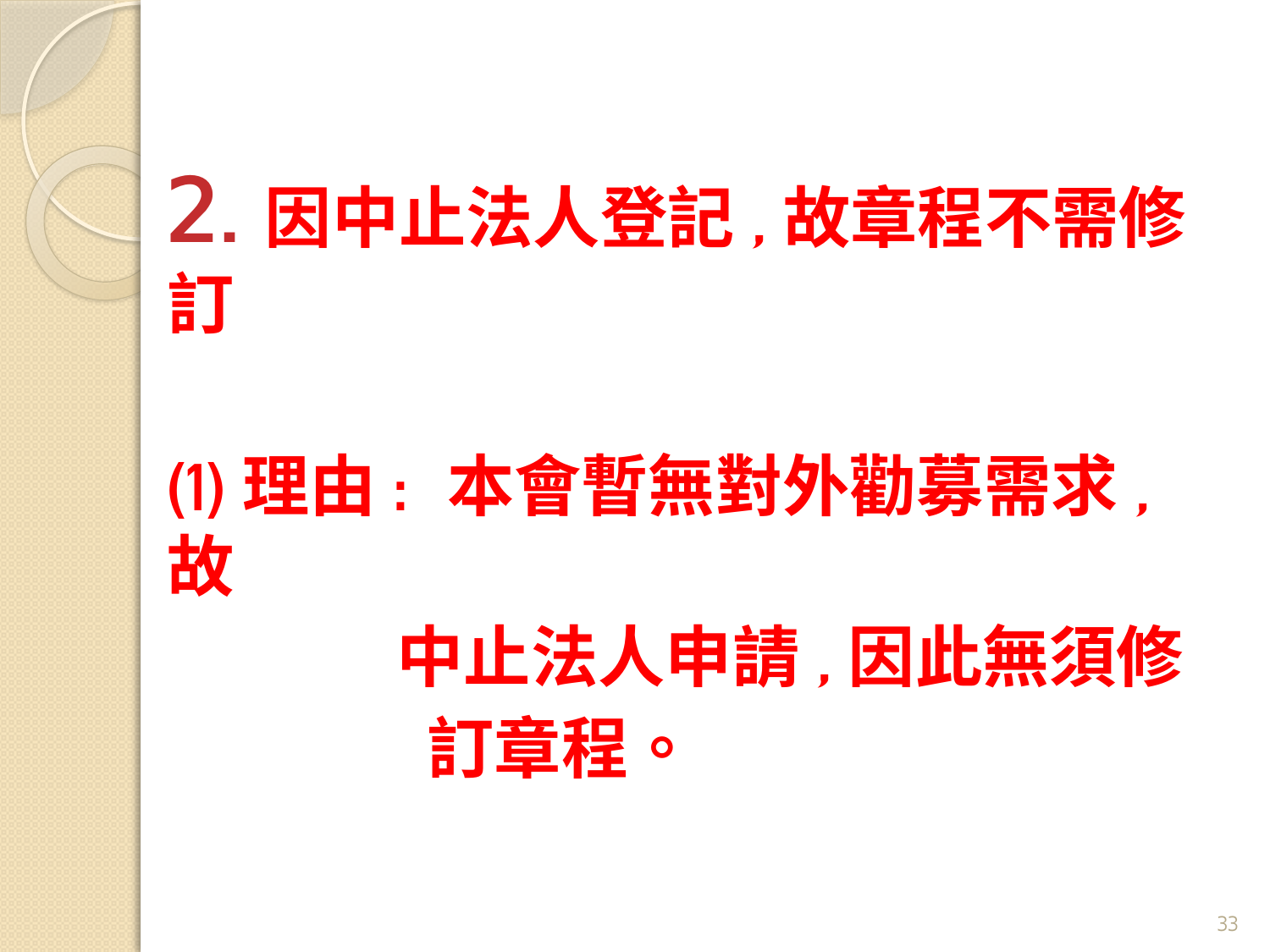

2.因中止法人登記,故章程不需修訂

(1)理由: 本會暫無對外勸募需求,故
              中止法人申請,因此無須修
                訂章程。
33